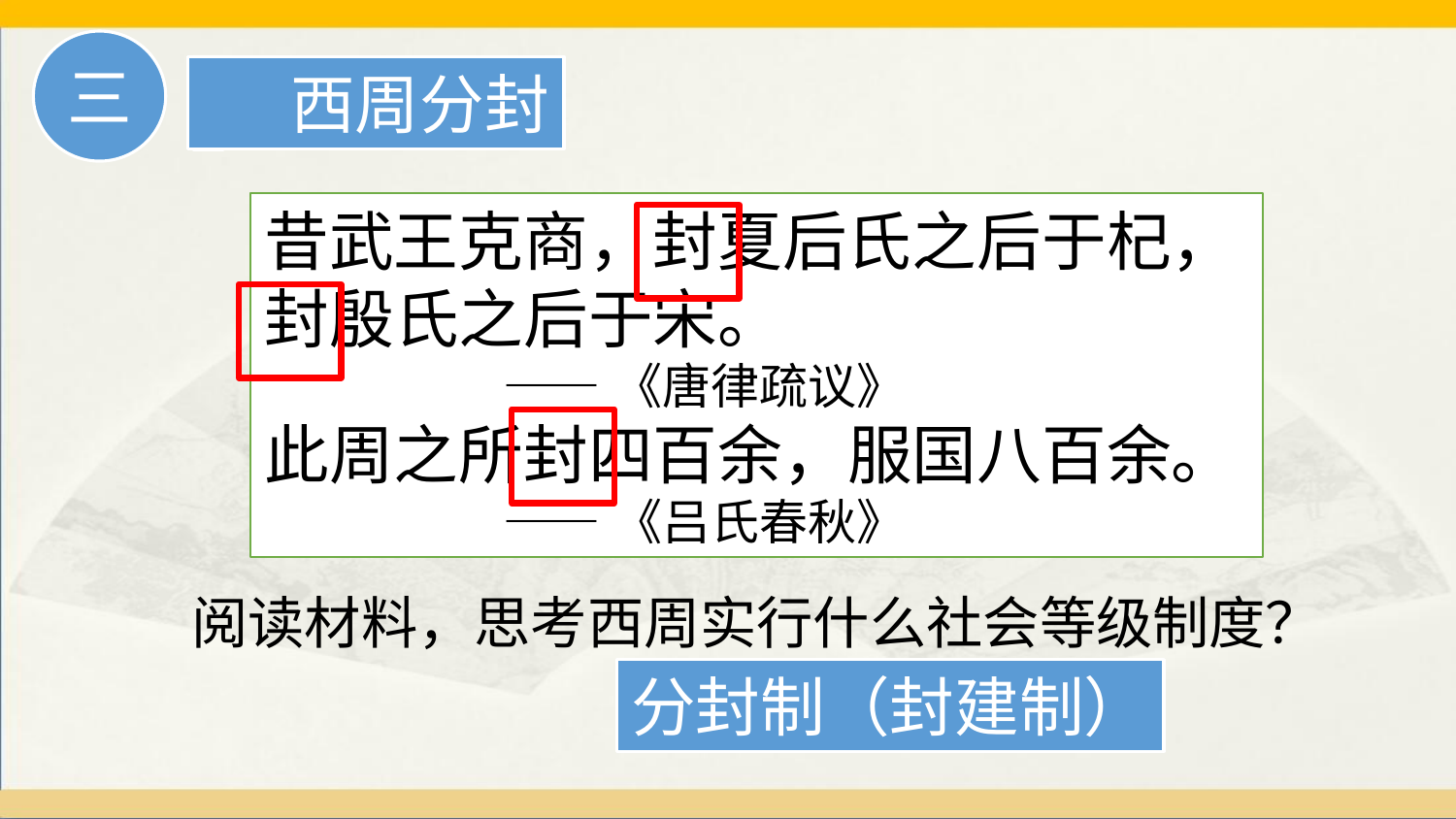

三
     西周分封

昔武王克商，封夏后氏之后于杞，封殷氏之后于宋。
                      ——《唐律疏议》
此周之所封四百余，服国八百余。
                      ——《吕氏春秋》

阅读材料，思考西周实行什么社会等级制度？
分封制（封建制）